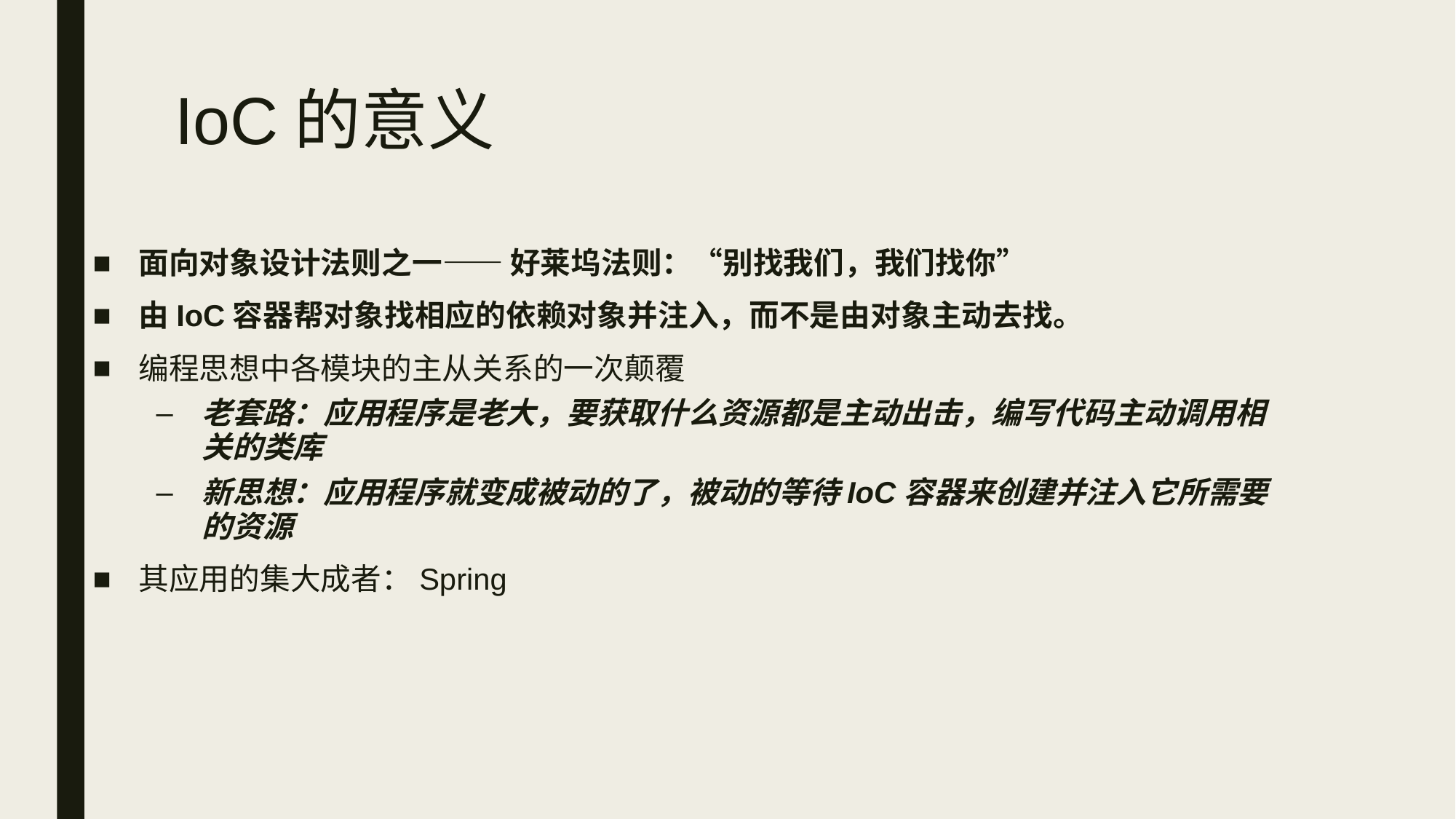

# IoC的意义
面向对象设计法则之一—— 好莱坞法则：“别找我们，我们找你”
由IoC容器帮对象找相应的依赖对象并注入，而不是由对象主动去找。
编程思想中各模块的主从关系的一次颠覆
老套路：应用程序是老大，要获取什么资源都是主动出击，编写代码主动调用相关的类库
新思想：应用程序就变成被动的了，被动的等待IoC容器来创建并注入它所需要的资源
其应用的集大成者：Spring